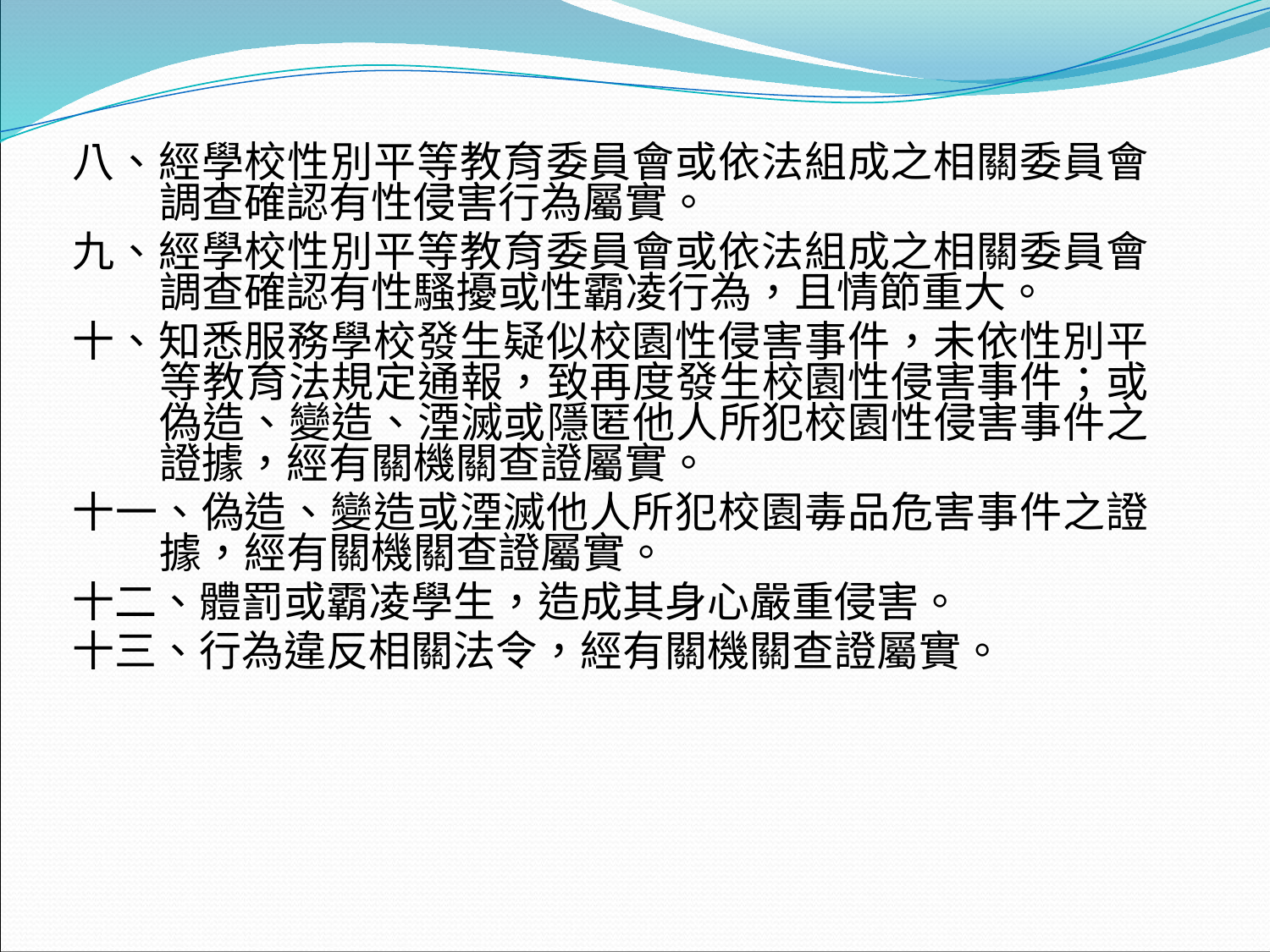

八、經學校性別平等教育委員會或依法組成之相關委員會調查確認有性侵害行為屬實。
九、經學校性別平等教育委員會或依法組成之相關委員會調查確認有性騷擾或性霸凌行為，且情節重大。
十、知悉服務學校發生疑似校園性侵害事件，未依性別平等教育法規定通報，致再度發生校園性侵害事件；或偽造、變造、湮滅或隱匿他人所犯校園性侵害事件之證據，經有關機關查證屬實。
十一、偽造、變造或湮滅他人所犯校園毒品危害事件之證據，經有關機關查證屬實。
十二、體罰或霸凌學生，造成其身心嚴重侵害。
十三、行為違反相關法令，經有關機關查證屬實。